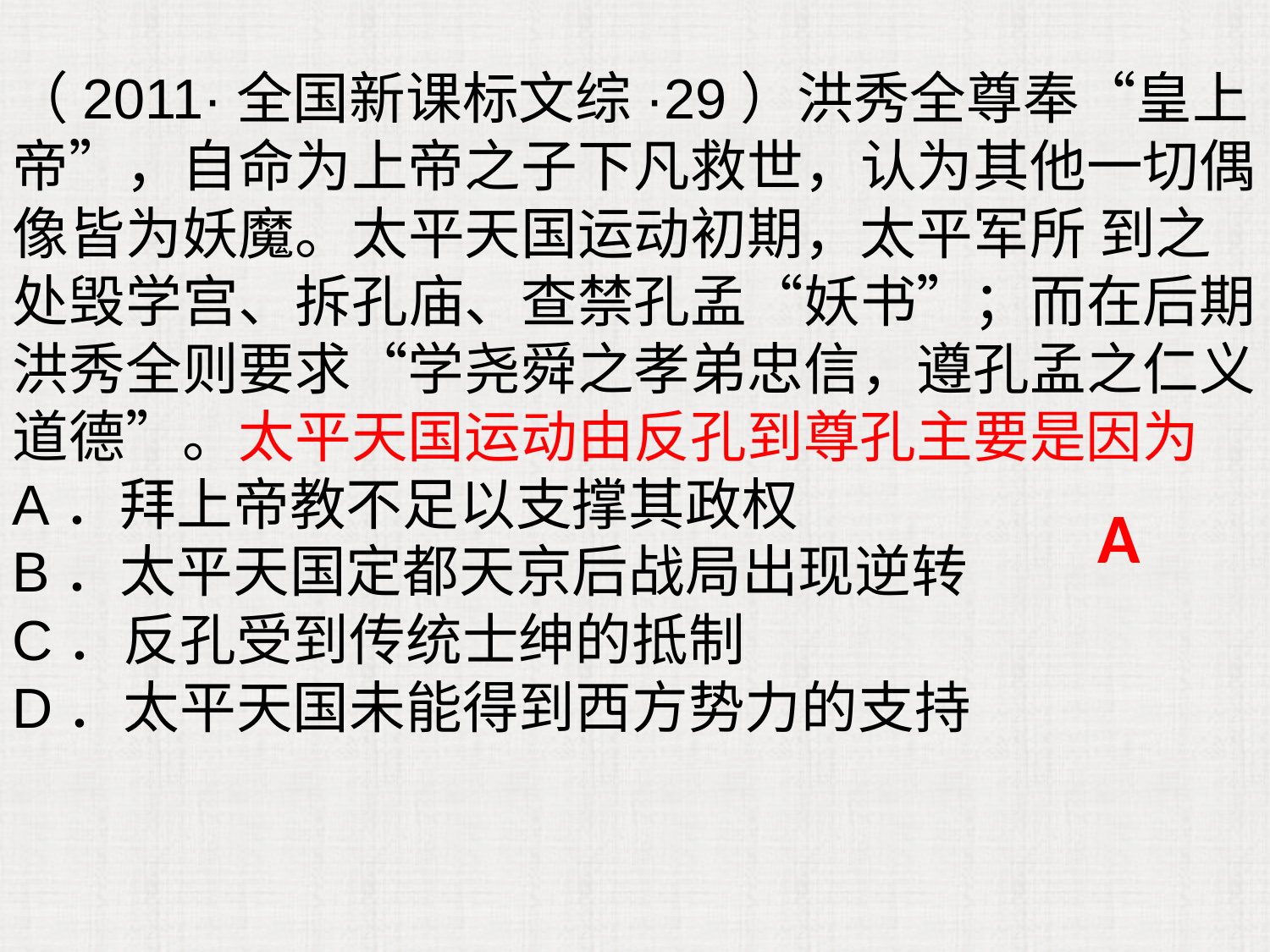

（2011·全国新课标文综·29）洪秀全尊奉“皇上帝”，自命为上帝之子下凡救世，认为其他一切偶像皆为妖魔。太平天国运动初期，太平军所 到之处毁学宫、拆孔庙、查禁孔孟“妖书”；而在后期洪秀全则要求“学尧舜之孝弟忠信，遵孔孟之仁义道德”。太平天国运动由反孔到尊孔主要是因为
A．拜上帝教不足以支撑其政权
B．太平天国定都天京后战局出现逆转
C．反孔受到传统士绅的抵制
D．太平天国未能得到西方势力的支持
A